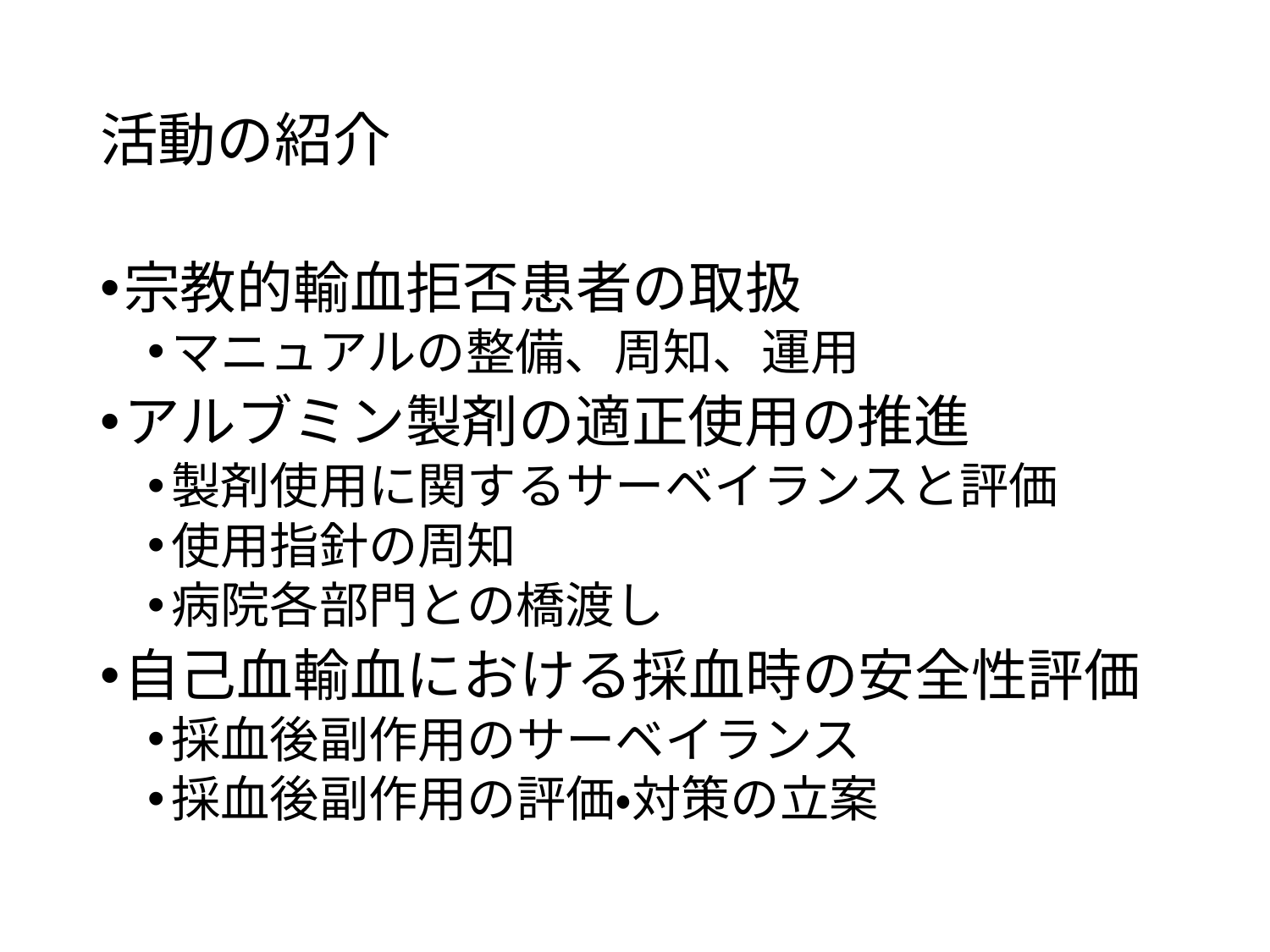

# 活動の紹介
宗教的輸血拒否患者の取扱
マニュアルの整備、周知、運用
アルブミン製剤の適正使用の推進
製剤使用に関するサーベイランスと評価
使用指針の周知
病院各部門との橋渡し
自己血輸血における採血時の安全性評価
採血後副作用のサーベイランス
採血後副作用の評価・対策の立案